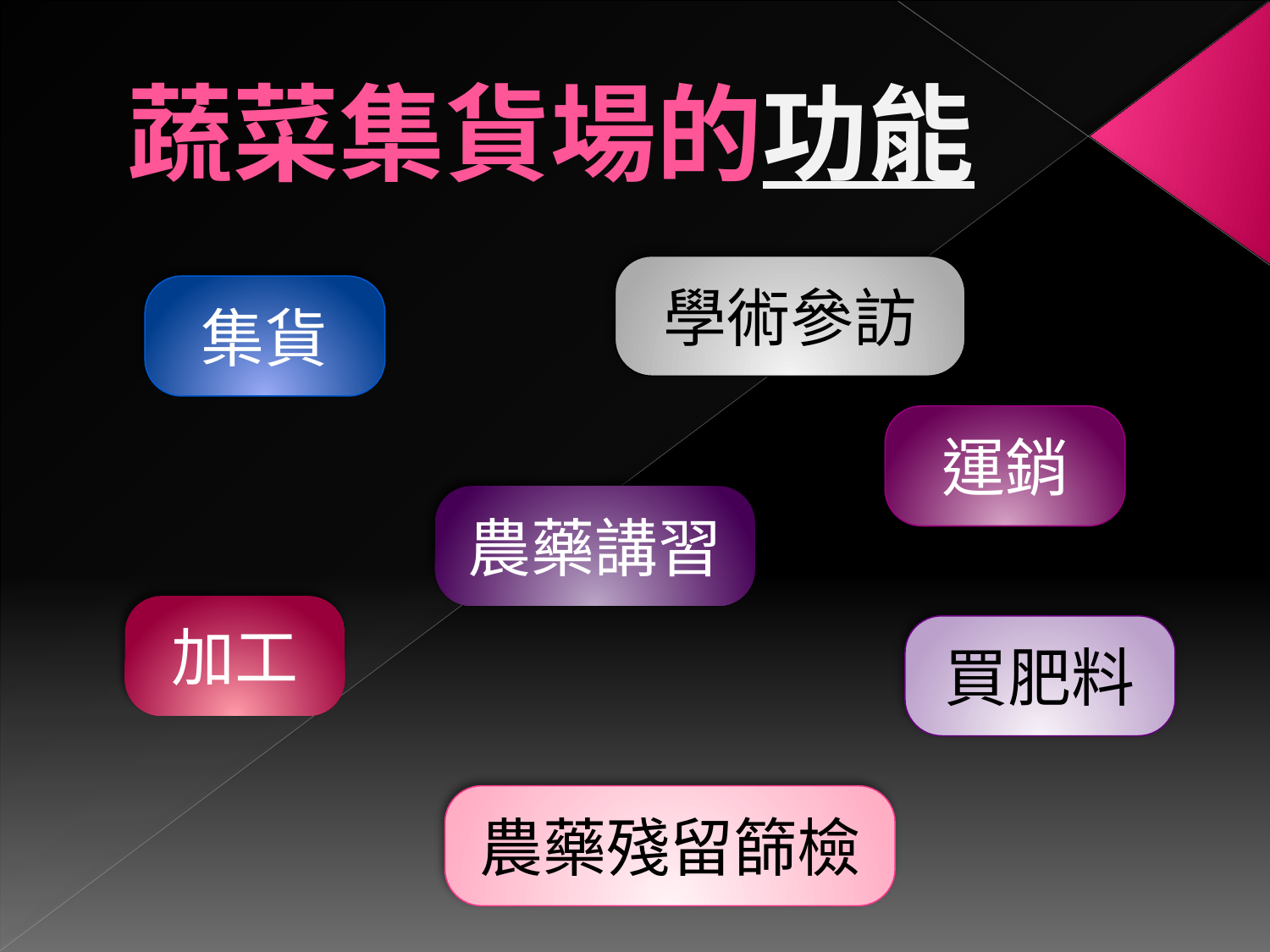

# 蔬菜集貨場的功能
學術參訪
集貨
運銷
農藥講習
加工
買肥料
農藥殘留篩檢